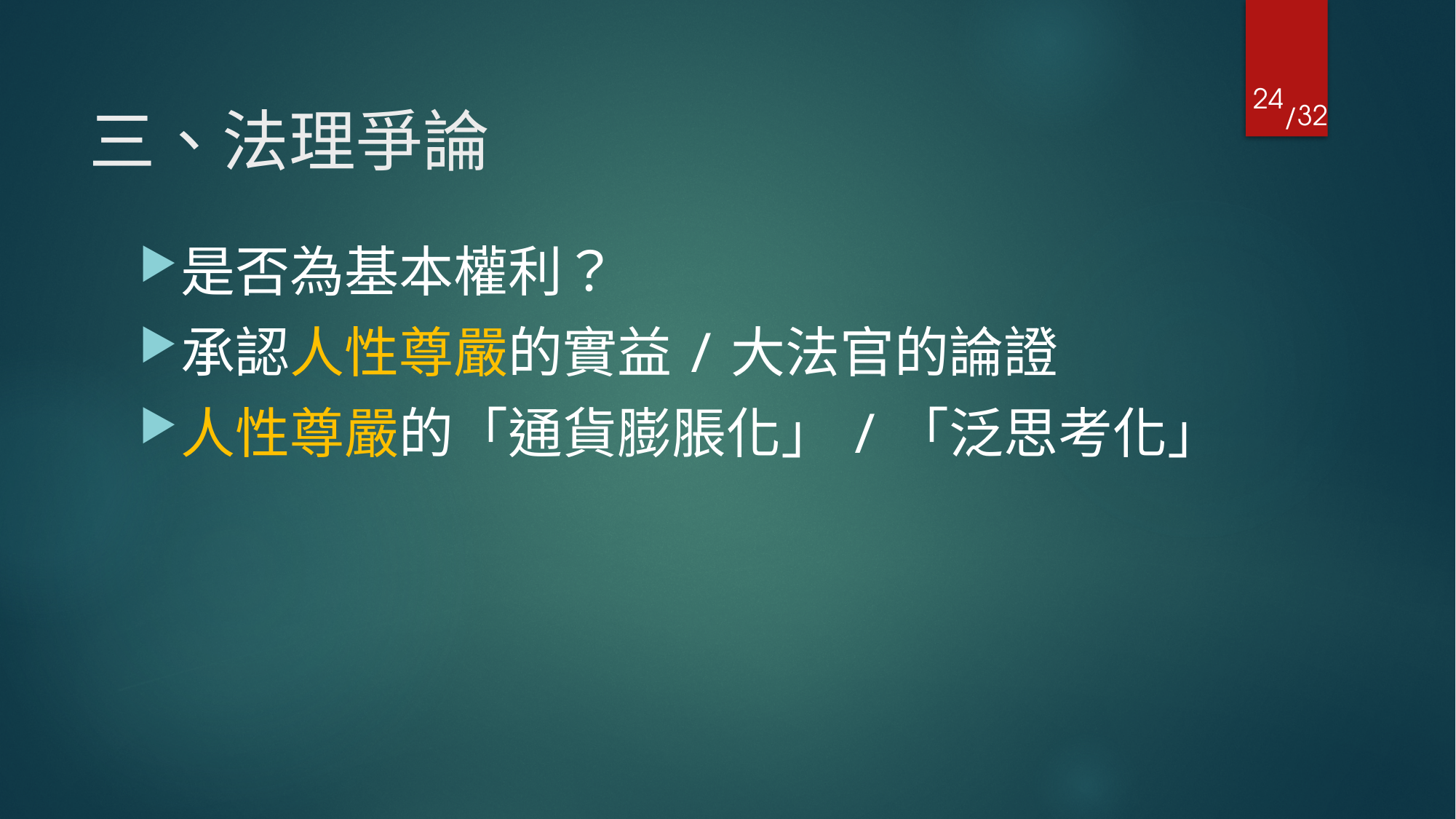

24
# 三、法理爭論
是否為基本權利？
承認人性尊嚴的實益/大法官的論證
人性尊嚴的「通貨膨脹化」/「泛思考化」